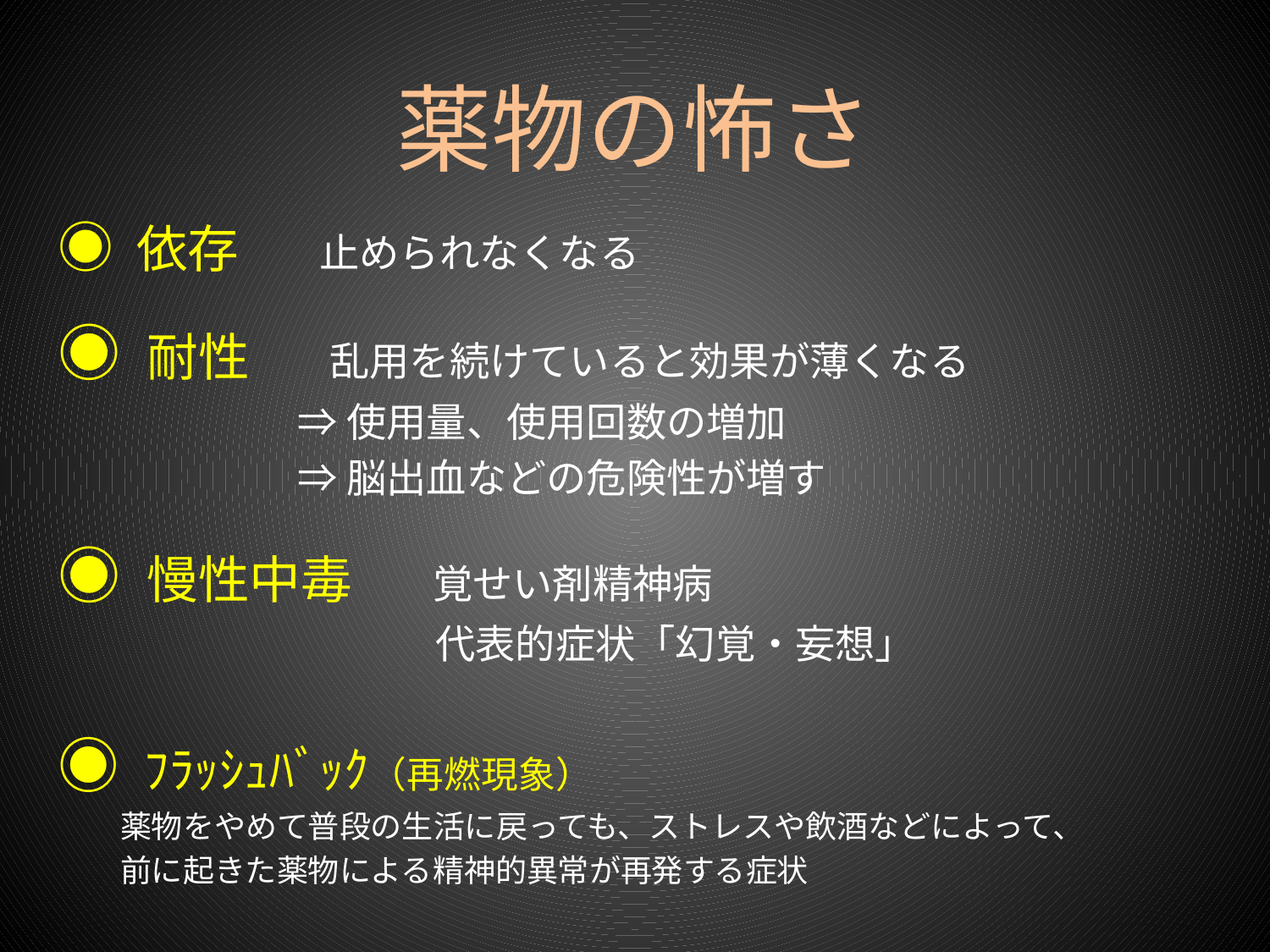

# 薬物の怖さ
◉ 依存　　止められなくなる

◉ 耐性　　乱用を続けていると効果が薄くなる
　　　　　　⇒ 使用量、使用回数の増加
　　　　　　⇒ 脳出血などの危険性が増す

◉ 慢性中毒　　覚せい剤精神病
　　　　　　　　　  代表的症状「幻覚・妄想」

◉ ﾌﾗｯｼｭﾊﾞｯｸ（再燃現象）
　　薬物をやめて普段の生活に戻っても、ストレスや飲酒などによって、
　　前に起きた薬物による精神的異常が再発する症状